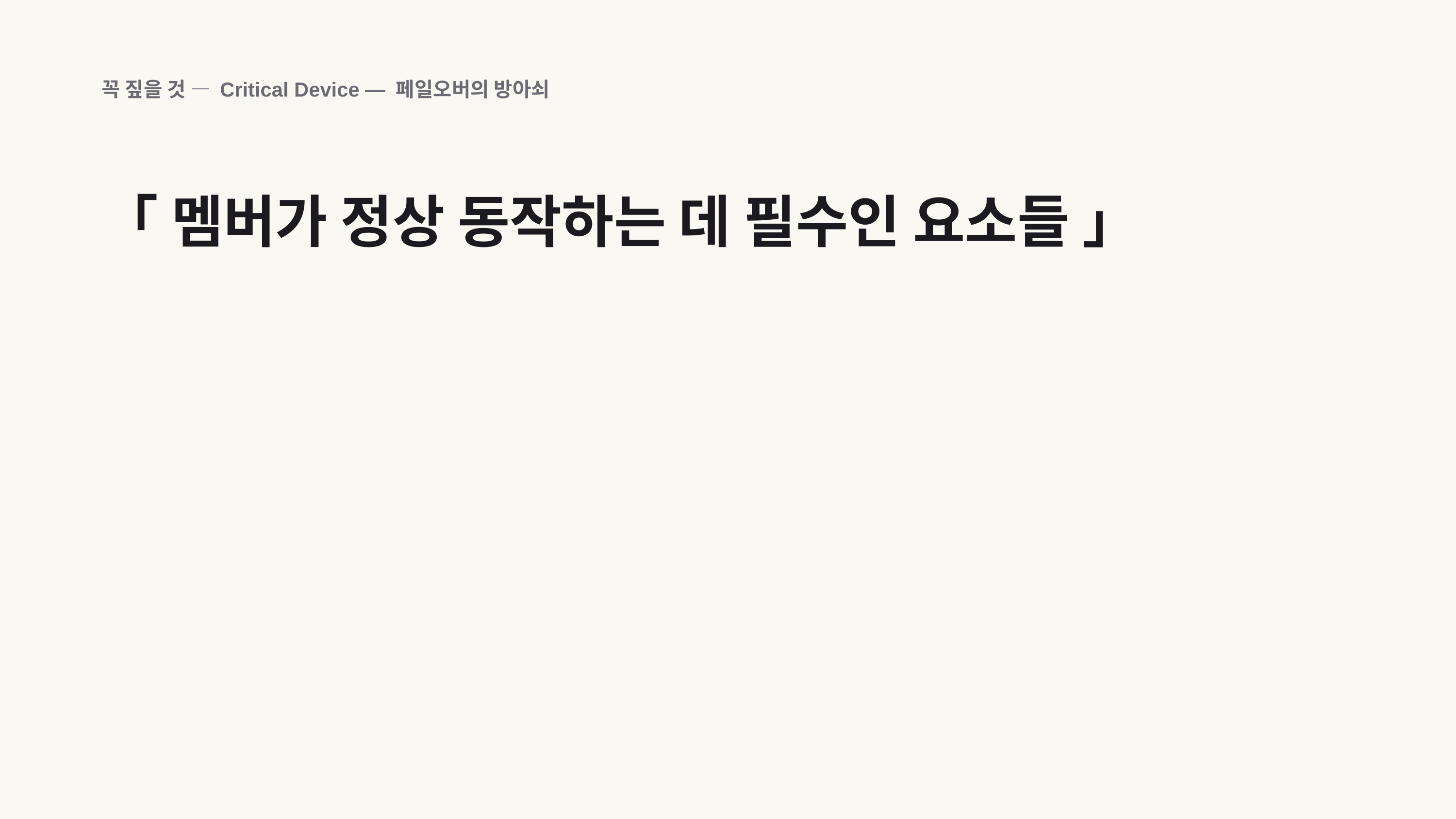

꼭 짚을 것 — Critical Device — 페일오버의 방아쇠
「 멤버가 정상 동작하는 데 필수인 요소들 」